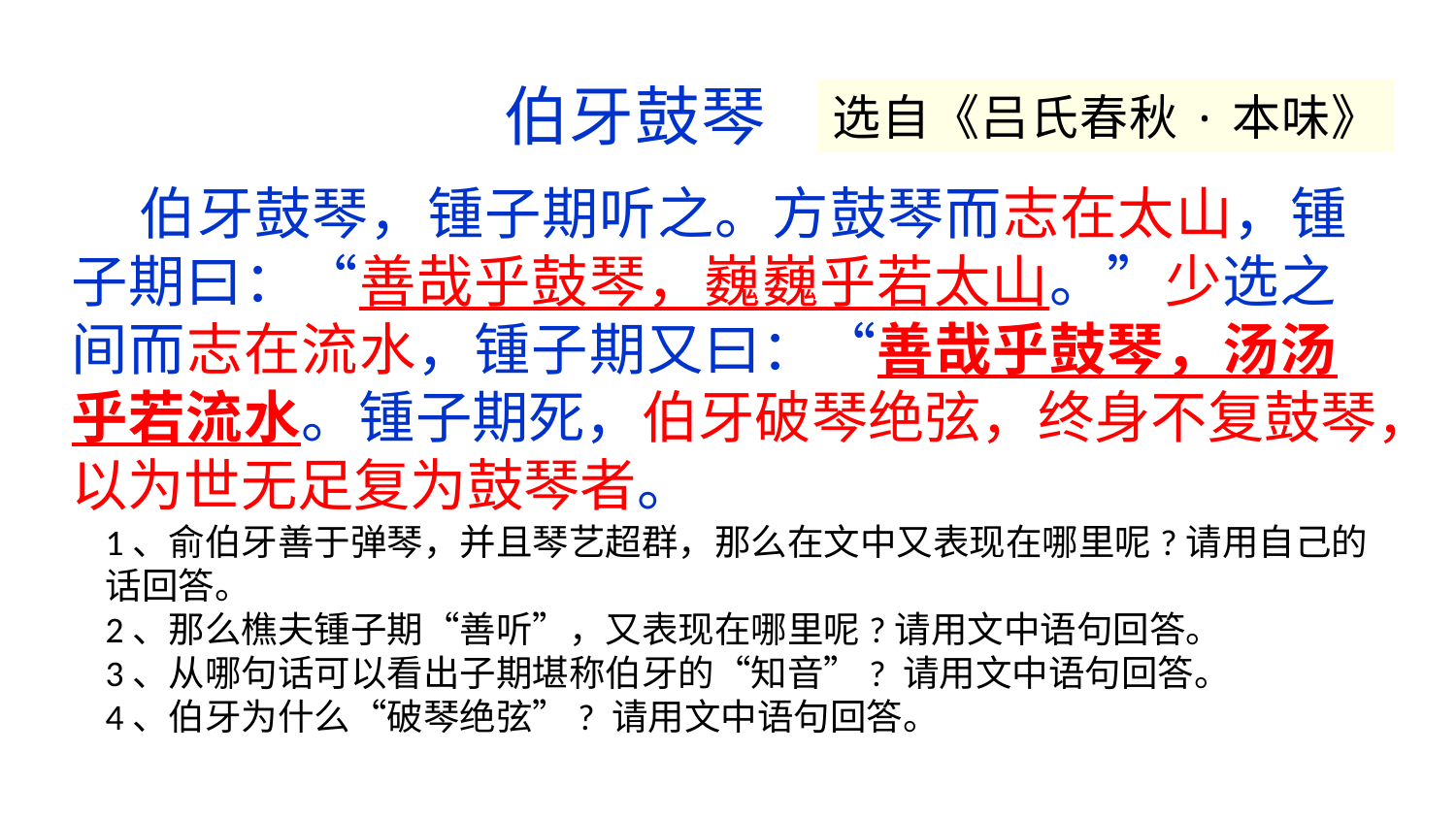

伯牙鼓琴
选自《吕氏春秋·本味》
    伯牙鼓琴，锺子期听之。方鼓琴而志在太山，锺子期曰：“善哉乎鼓琴，巍巍乎若太山。”少选之间而志在流水，锺子期又曰：“善哉乎鼓琴，汤汤乎若流水。锺子期死，伯牙破琴绝弦，终身不复鼓琴，以为世无足复为鼓琴者。
    伯牙鼓琴，锺子期听之。方鼓琴而志在太山，锺子期曰：“善哉乎鼓琴，巍巍乎若太山。”少选之间而志在流水，锺子期又曰：“善哉乎鼓琴，汤汤乎若流水。锺子期死，伯牙破琴绝弦，终身不复鼓琴，以为世无足复为鼓琴者。
1、俞伯牙善于弹琴，并且琴艺超群，那么在文中又表现在哪里呢?请用自己的话回答。
2、那么樵夫锺子期“善听”，又表现在哪里呢?请用文中语句回答。
3、从哪句话可以看出子期堪称伯牙的“知音”? 请用文中语句回答。
4、伯牙为什么“破琴绝弦”? 请用文中语句回答。